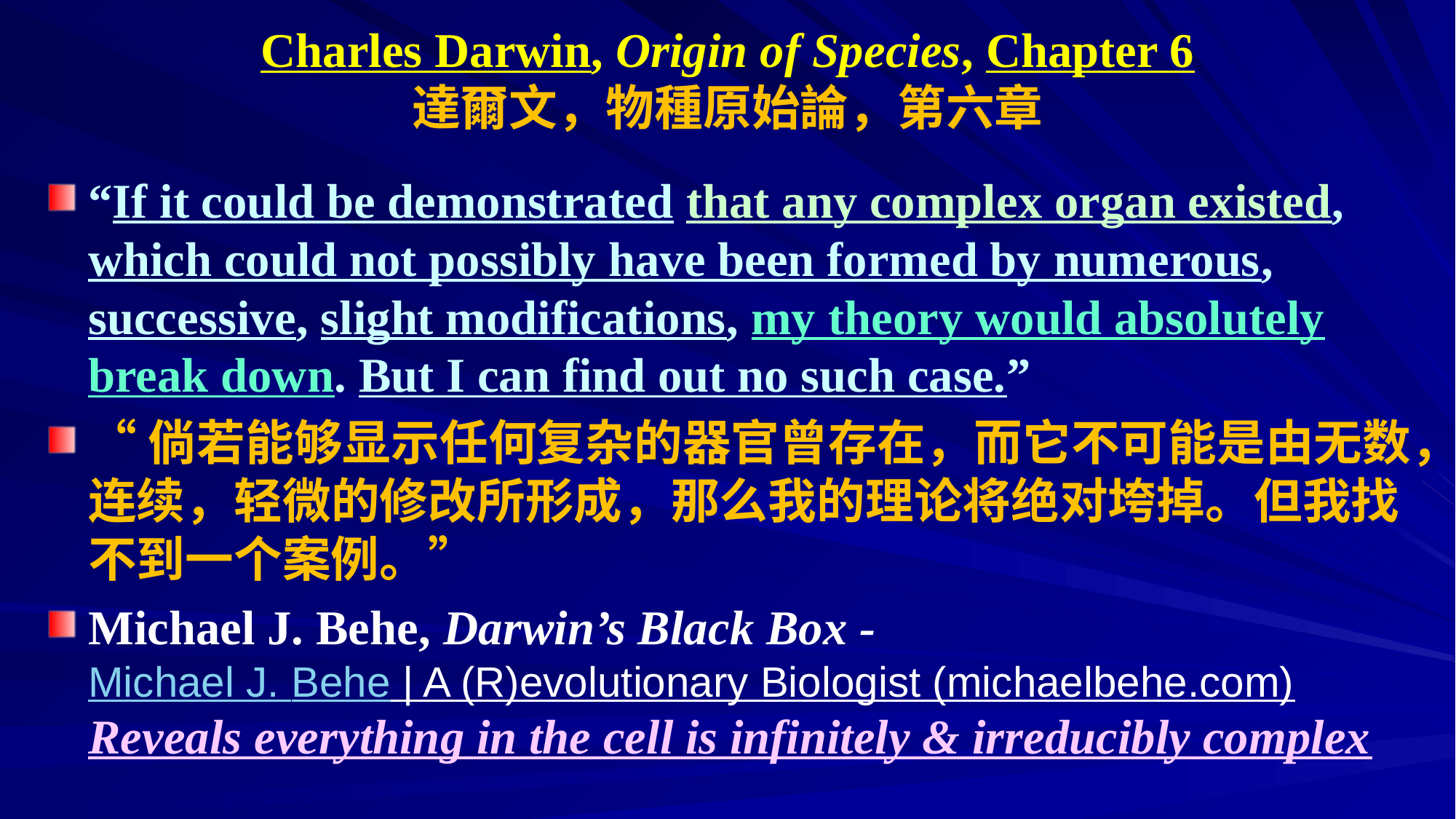

# Charles Darwin, Origin of Species, Chapter 6 達爾文，物種原始論，第六章
“If it could be demonstrated that any complex organ existed, which could not possibly have been formed by numerous, successive, slight modifications, my theory would absolutely break down. But I can find out no such case.”
“倘若能够显示任何复杂的器官曾存在，而它不可能是由无数，连续，轻微的修改所形成，那么我的理论将绝对垮掉。但我找不到一个案例。”
Michael J. Behe, Darwin’s Black Box -                                    Michael J. Behe | A (R)evolutionary Biologist (michaelbehe.com)     Reveals everything in the cell is infinitely & irreducibly complex